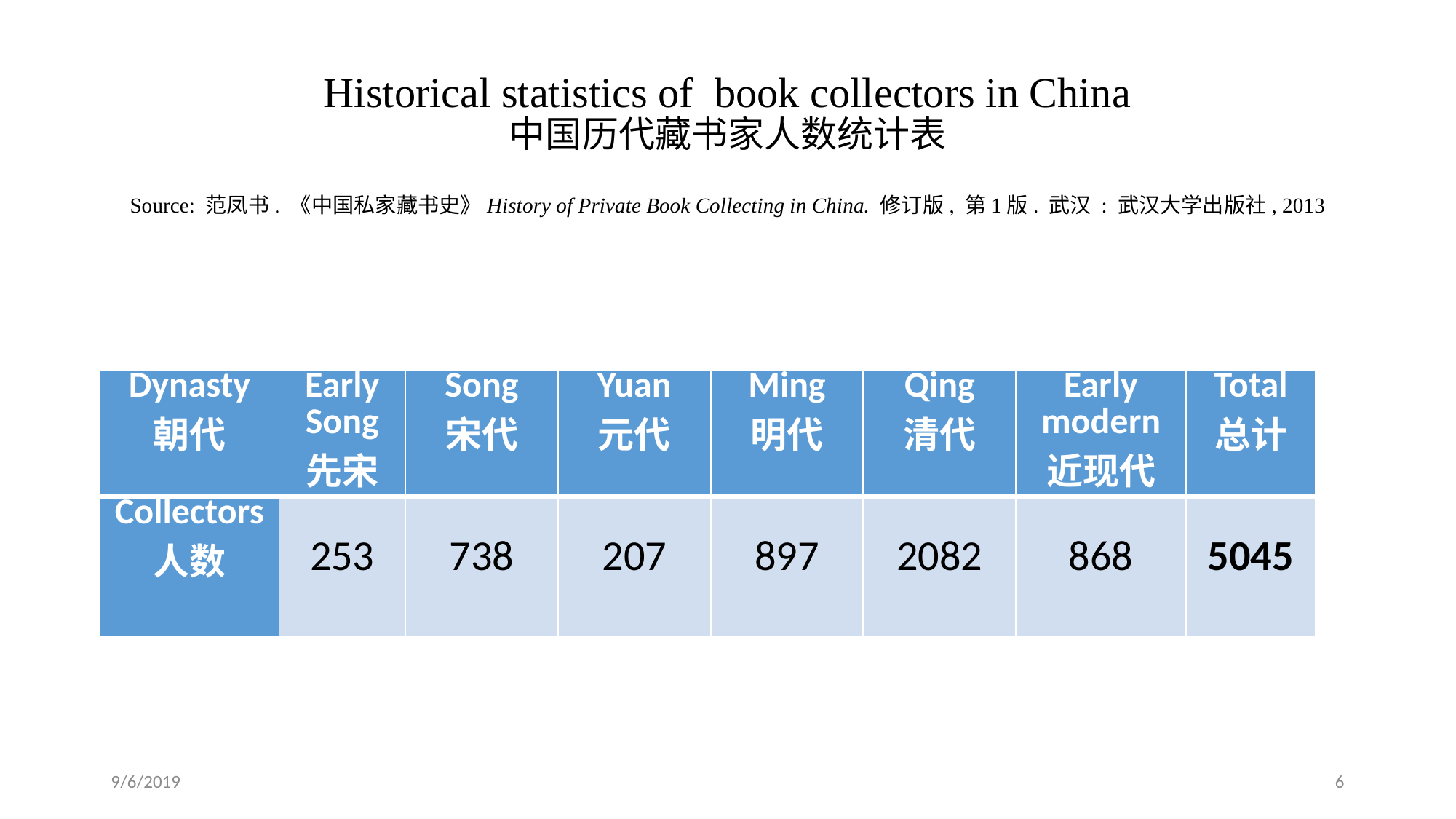

# Historical statistics of  book collectors in China 中国历代藏书家人数统计表 Source: 范凤书. 《中国私家藏书史》History of Private Book Collecting in China. 修订版, 第1版. 武汉 : 武汉大学出版社, 2013
| Dynasty 朝代 | Early Song 先宋 | Song 宋代 | Yuan 元代 | Ming 明代 | Qing 清代 | Early modern 近现代 | Total 总计 |
| --- | --- | --- | --- | --- | --- | --- | --- |
| Collectors 人数 | 253 | 738 | 207 | 897 | 2082 | 868 | 5045 |
9/6/2019
6